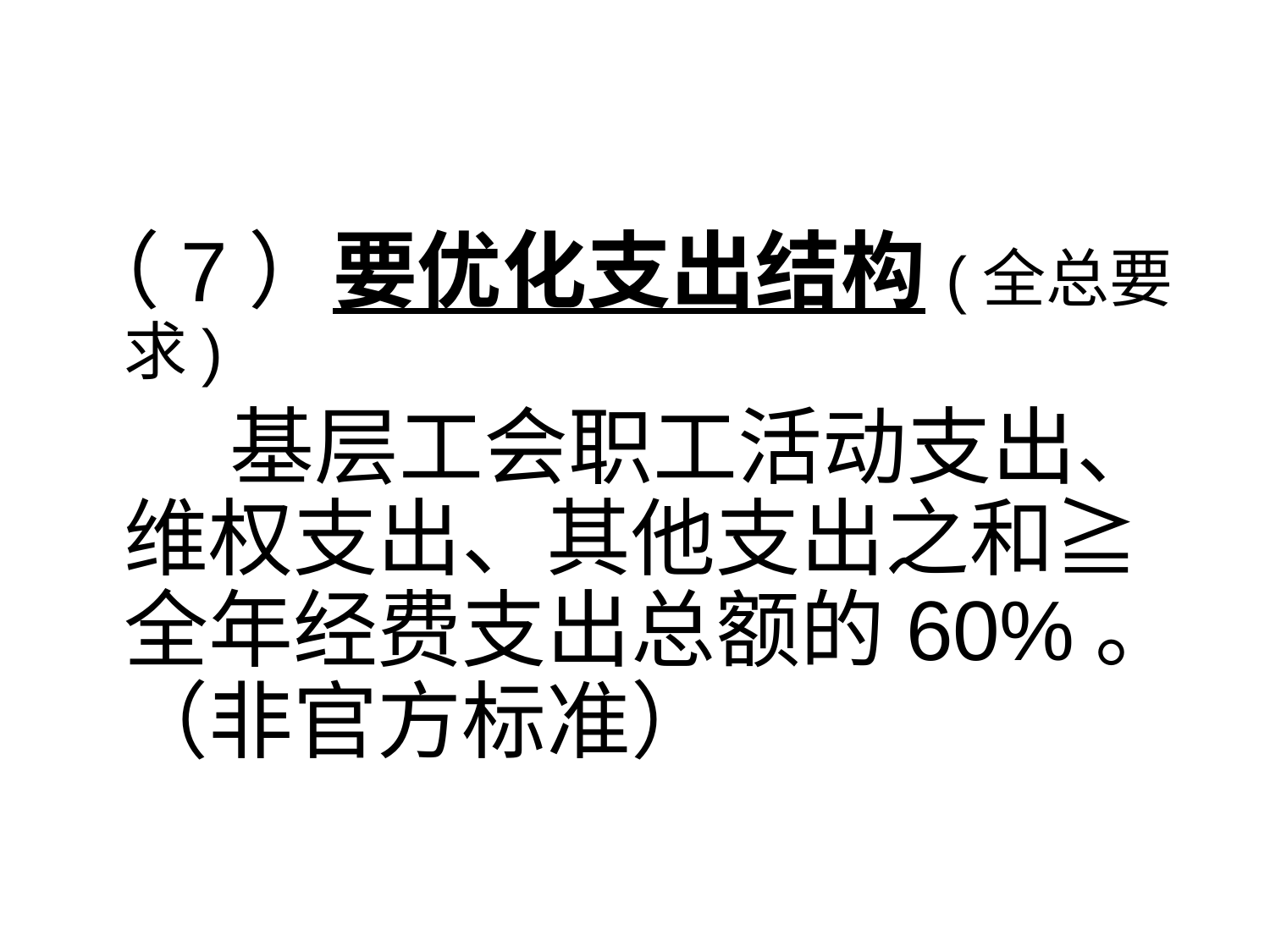

#
（7）要优化支出结构(全总要求)
       基层工会职工活动支出、维权支出、其他支出之和≧全年经费支出总额的60%。（非官方标准）